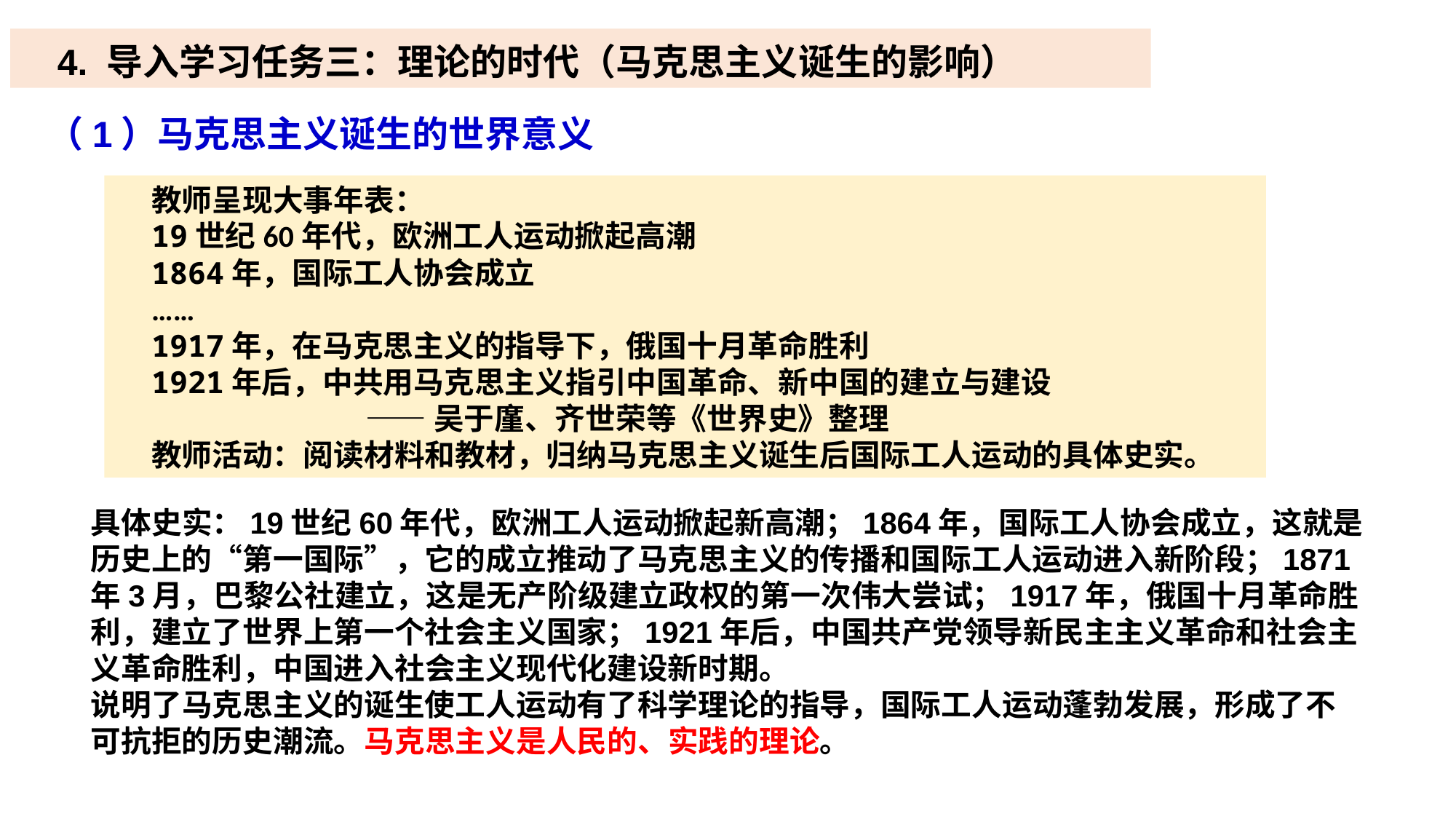

4. 导入学习任务三：理论的时代（马克思主义诞生的影响）
（1）马克思主义诞生的世界意义
教师呈现大事年表：
19世纪60年代，欧洲工人运动掀起高潮
1864年，国际工人协会成立
……
1917年，在马克思主义的指导下，俄国十月革命胜利
1921年后，中共用马克思主义指引中国革命、新中国的建立与建设
                               ——吴于廑、齐世荣等《世界史》整理
教师活动：阅读材料和教材，归纳马克思主义诞生后国际工人运动的具体史实。
具体史实：19世纪60年代，欧洲工人运动掀起新高潮；1864年，国际工人协会成立，这就是历史上的“第一国际”，它的成立推动了马克思主义的传播和国际工人运动进入新阶段；1871年3月，巴黎公社建立，这是无产阶级建立政权的第一次伟大尝试；1917年，俄国十月革命胜利，建立了世界上第一个社会主义国家；1921年后，中国共产党领导新民主主义革命和社会主义革命胜利，中国进入社会主义现代化建设新时期。
说明了马克思主义的诞生使工人运动有了科学理论的指导，国际工人运动蓬勃发展，形成了不可抗拒的历史潮流。马克思主义是人民的、实践的理论。